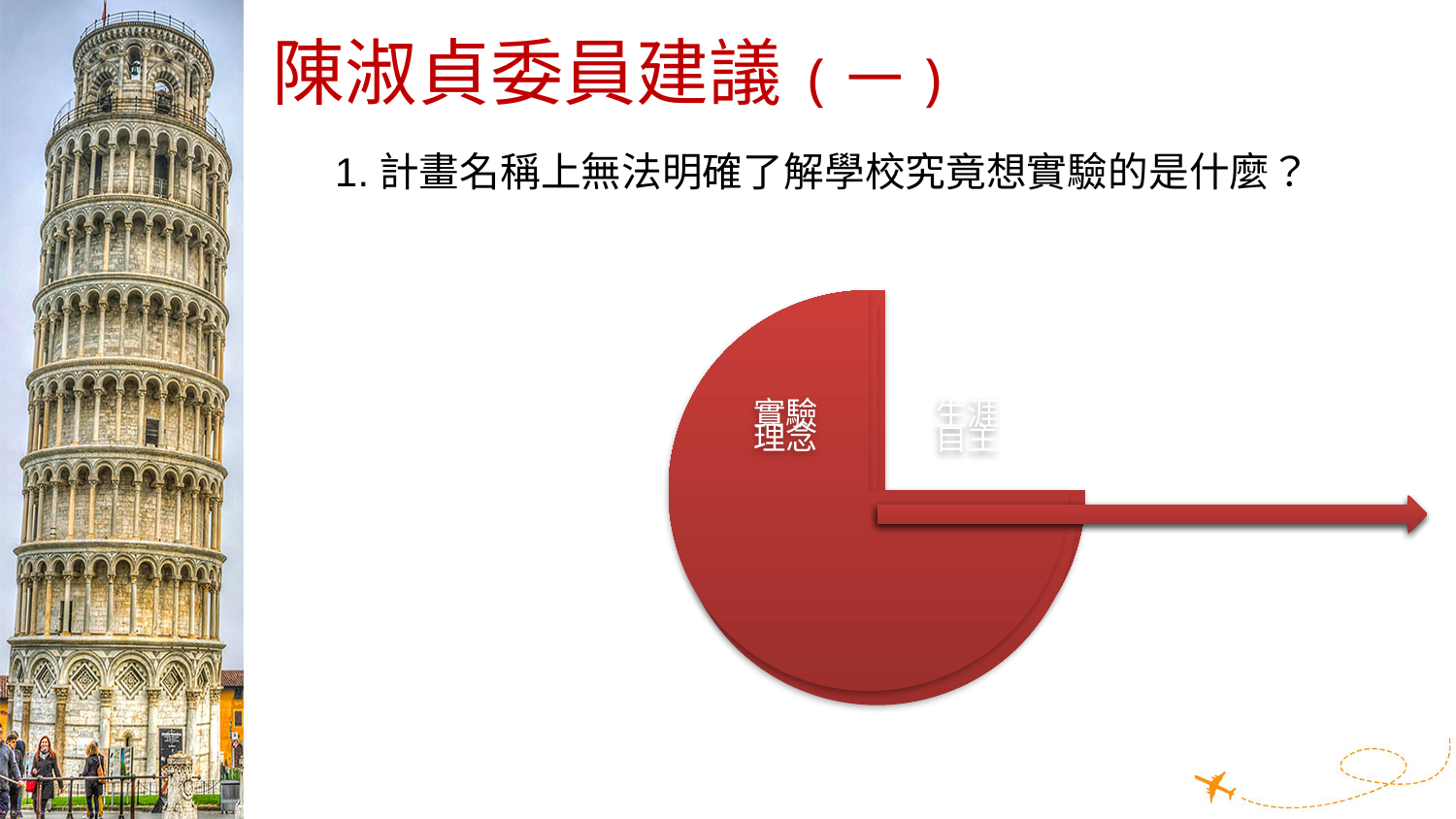

# 陳淑貞委員建議(一)

1.計畫名稱上無法明確了解學校究竟想實驗的是什麼？

生涯
自主
多能
亮點
實驗
理念